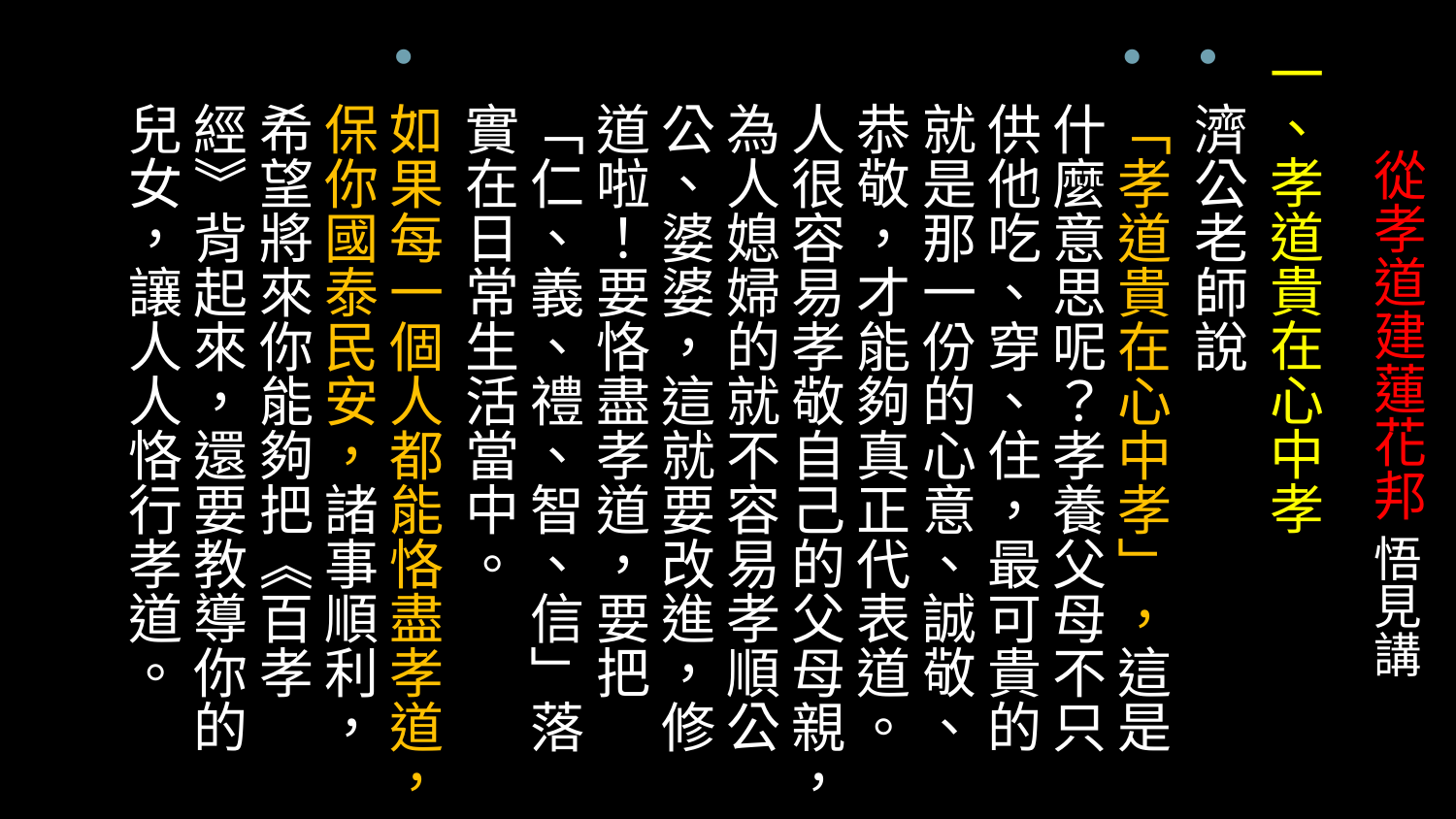

一、孝道貴在心中孝
濟公老師說
「孝道貴在心中孝」，這是什麼意思呢？孝養父母不只供他吃、穿、住，最可貴的就是那一份的心意、誠敬、恭敬，才能夠真正代表道。人很容易孝敬自己的父母親，為人媳婦的就不容易孝順公公、婆婆，這就要改進，修道啦！要恪盡孝道，要把「仁、義、禮、智、信」落實在日常生活當中。
如果每一個人都能恪盡孝道，保你國泰民安，諸事順利，希望將來你能夠把《百孝經》背起來，還要教導你的兒女，讓人人恪行孝道。

# 從孝道建蓮花邦 悟見講